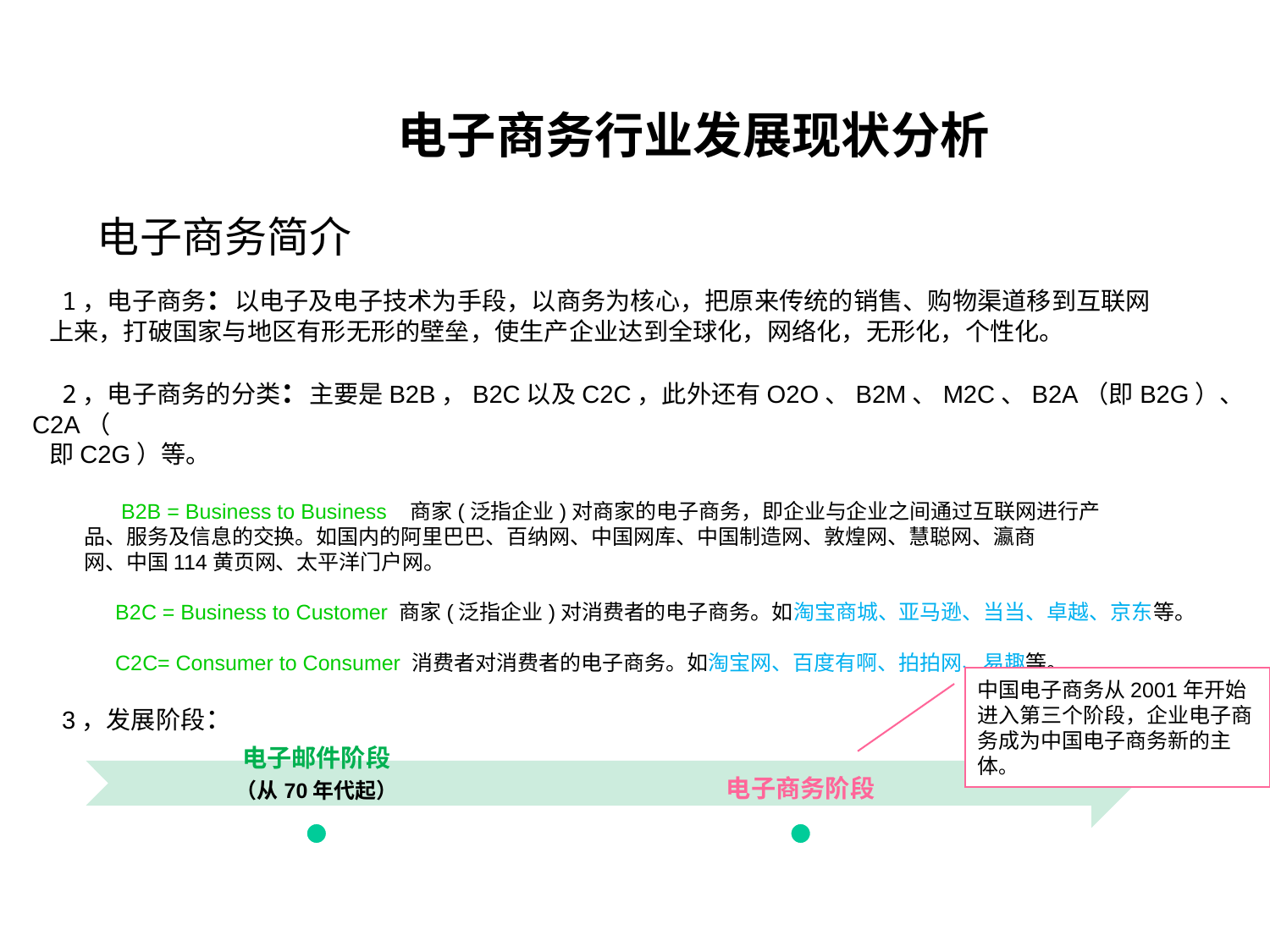

电子商务行业发展现状分析
电子商务简介
  1，电子商务：以电子及电子技术为手段，以商务为核心，把原来传统的销售、购物渠道移到互联网
  上来，打破国家与地区有形无形的壁垒，使生产企业达到全球化，网络化，无形化，个性化。

  2，电子商务的分类：主要是B2B，B2C以及C2C，此外还有O2O、B2M、M2C、B2A（即B2G）、C2A（
  即C2G）等。

               B2B = Business to Business   商家(泛指企业)对商家的电子商务，即企业与企业之间通过互联网进行产
          品、服务及信息的交换。如国内的阿里巴巴、百纳网、中国网库、中国制造网、敦煌网、慧聪网、瀛商
          网、中国114黄页网、太平洋门户网。

              B2C = Business to Customer 商家(泛指企业)对消费者的电子商务。如淘宝商城、亚马逊、当当、卓越、京东等。

              C2C= Consumer to Consumer 消费者对消费者的电子商务。如淘宝网、百度有啊、拍拍网、易趣等。

     3，发展阶段：
中国电子商务从2001年开始进入第三个阶段，企业电子商务成为中国电子商务新的主体。
电子邮件阶段
（从70年代起）
电子商务阶段